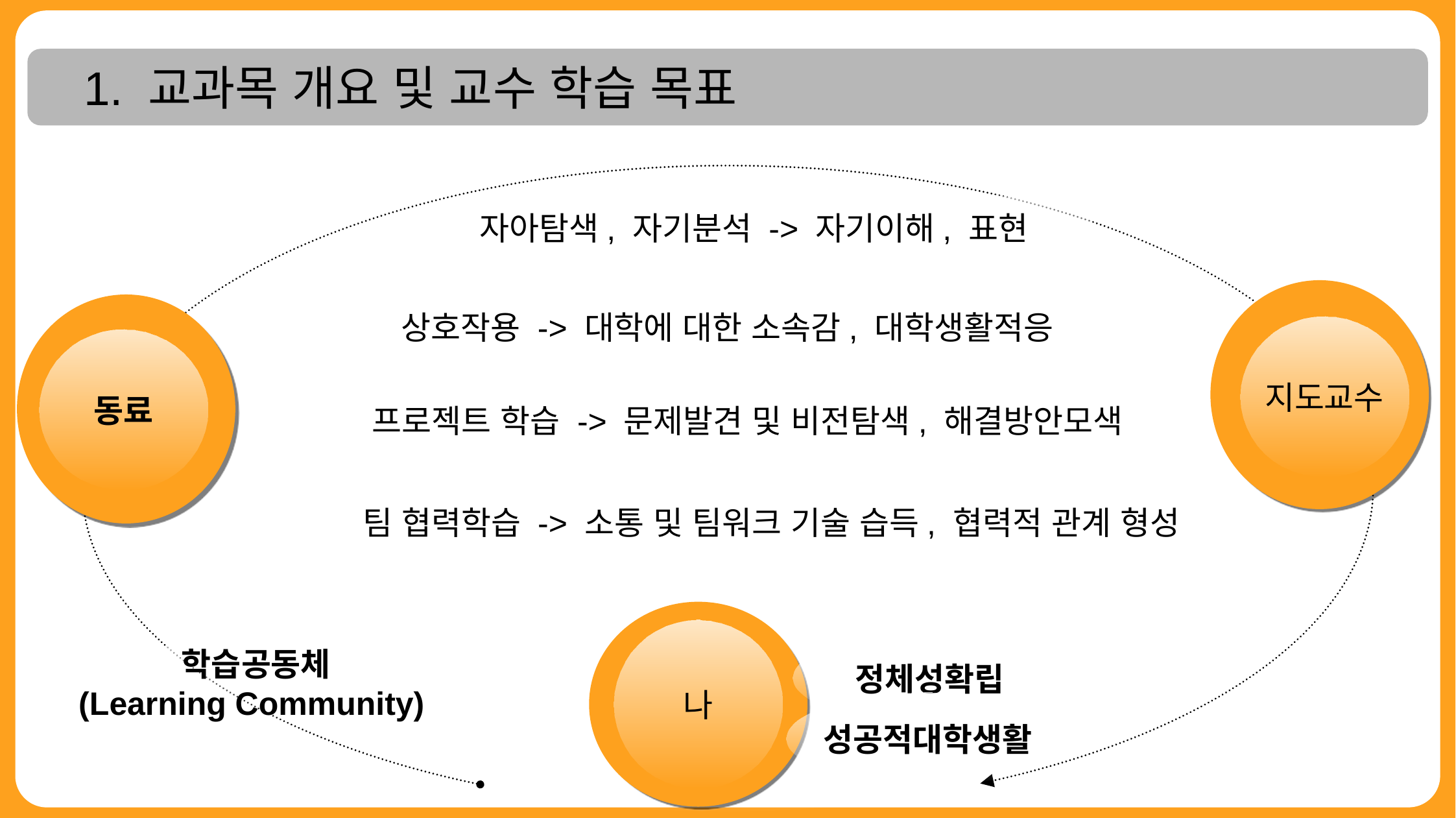

1. 교과목 개요 및 교수 학습 목표

자아탐색, 자기분석 -> 자기이해, 표현
상호작용 -> 대학에 대한 소속감, 대학생활적응

지도교수
동료
프로젝트 학습 -> 문제발견 및 비전탐색, 해결방안모색
팀 협력학습 -> 소통 및 팀워크 기술 습득, 협력적 관계 형성

나
정체성확립
학습공동체
(Learning Community)
성공적대학생활